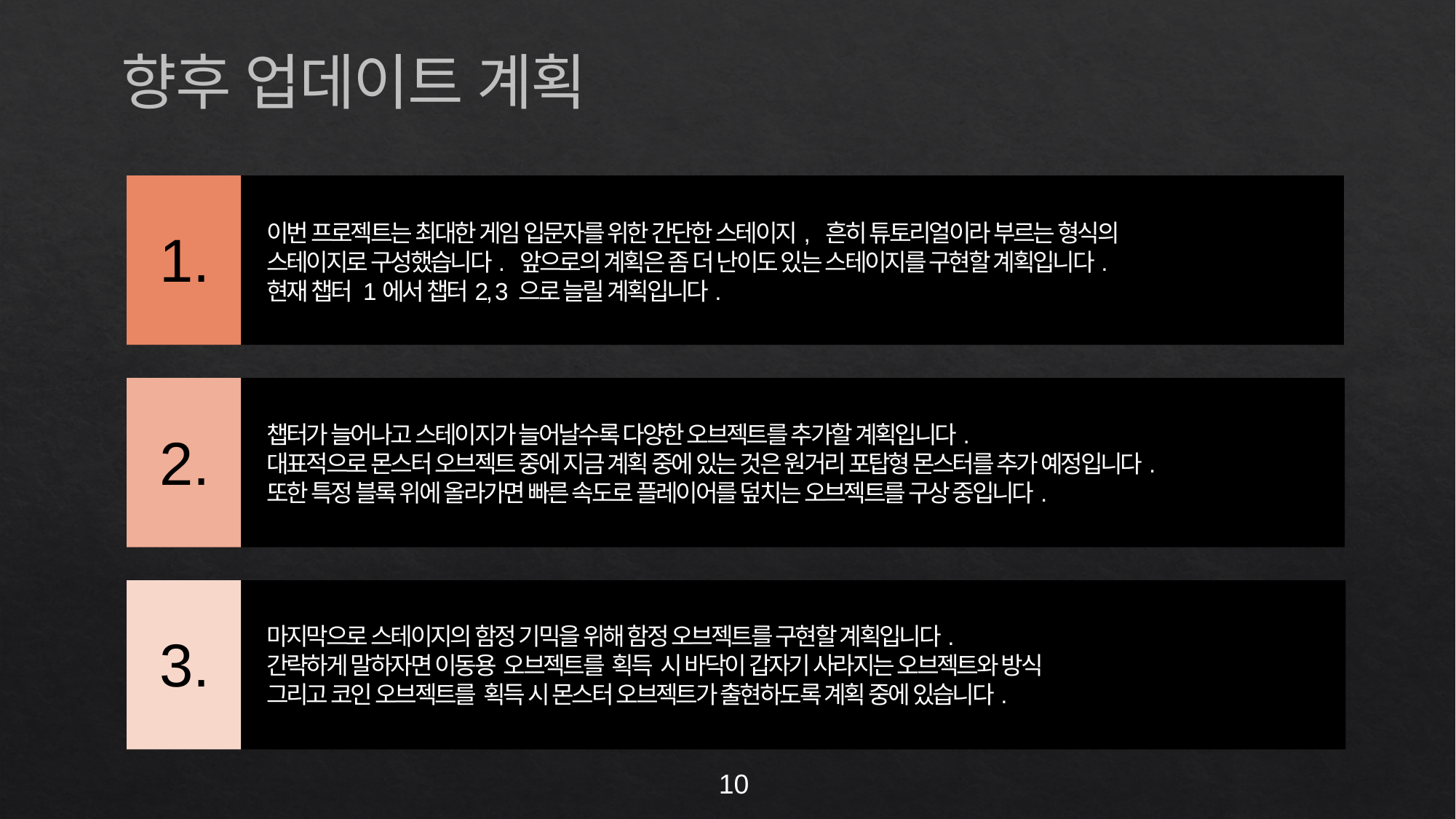

향후 업데이트 계획

이번 프로젝트는 최대한 게임 입문자를 위한 간단한 스테이지,  흔히 튜토리얼이라 부르는 형식의
스테이지로 구성했습니다.  앞으로의 계획은 좀 더 난이도 있는 스테이지를 구현할 계획입니다.
현재 챕터 1에서 챕터2, 3 으로 늘릴 계획입니다.
1.

챕터가 늘어나고 스테이지가 늘어날수록 다양한 오브젝트를 추가할 계획입니다.
대표적으로 몬스터 오브젝트 중에 지금 계획 중에 있는 것은 원거리 포탑형 몬스터를 추가 예정입니다.
또한 특정 블록 위에 올라가면 빠른 속도로 플레이어를 덮치는 오브젝트를 구상 중입니다.
2.

마지막으로 스테이지의 함정 기믹을 위해 함정 오브젝트를 구현할 계획입니다.
간략하게 말하자면 이동용  오브젝트를  획득  시 바닥이 갑자기 사라지는 오브젝트와 방식
그리고 코인 오브젝트를  획득 시 몬스터 오브젝트가 출현하도록 계획 중에 있습니다.
3.
10